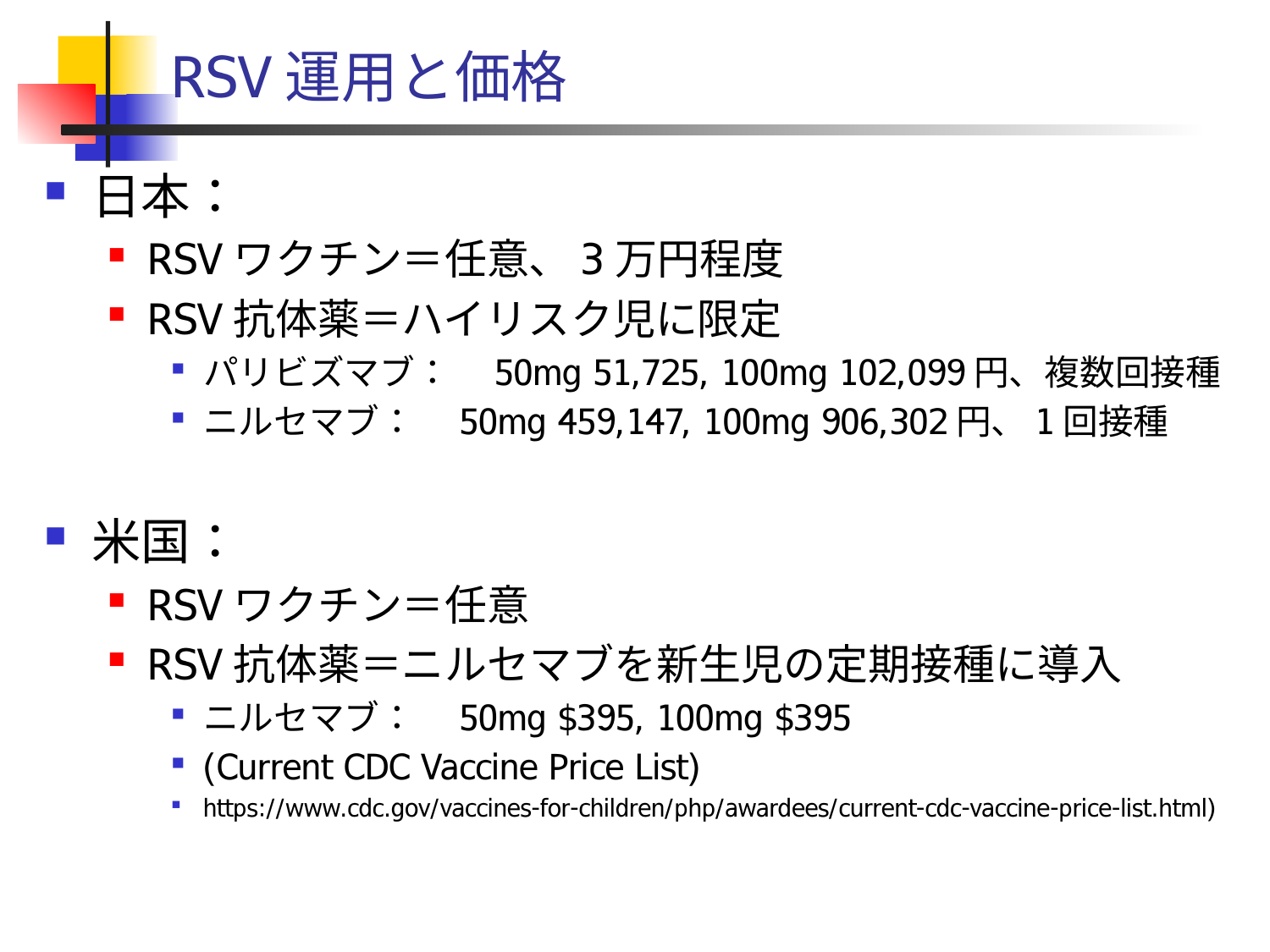

# RSV運用と価格
日本：
RSVワクチン＝任意、3万円程度
RSV抗体薬＝ハイリスク児に限定
パリビズマブ：　50mg 51,725, 100mg 102,099円、複数回接種
ニルセマブ：　50mg 459,147, 100mg 906,302円、1回接種

米国：
RSVワクチン＝任意
RSV抗体薬＝ニルセマブを新生児の定期接種に導入
ニルセマブ：　50mg $395, 100mg $395
(Current CDC Vaccine Price List)
https://www.cdc.gov/vaccines-for-children/php/awardees/current-cdc-vaccine-price-list.html)